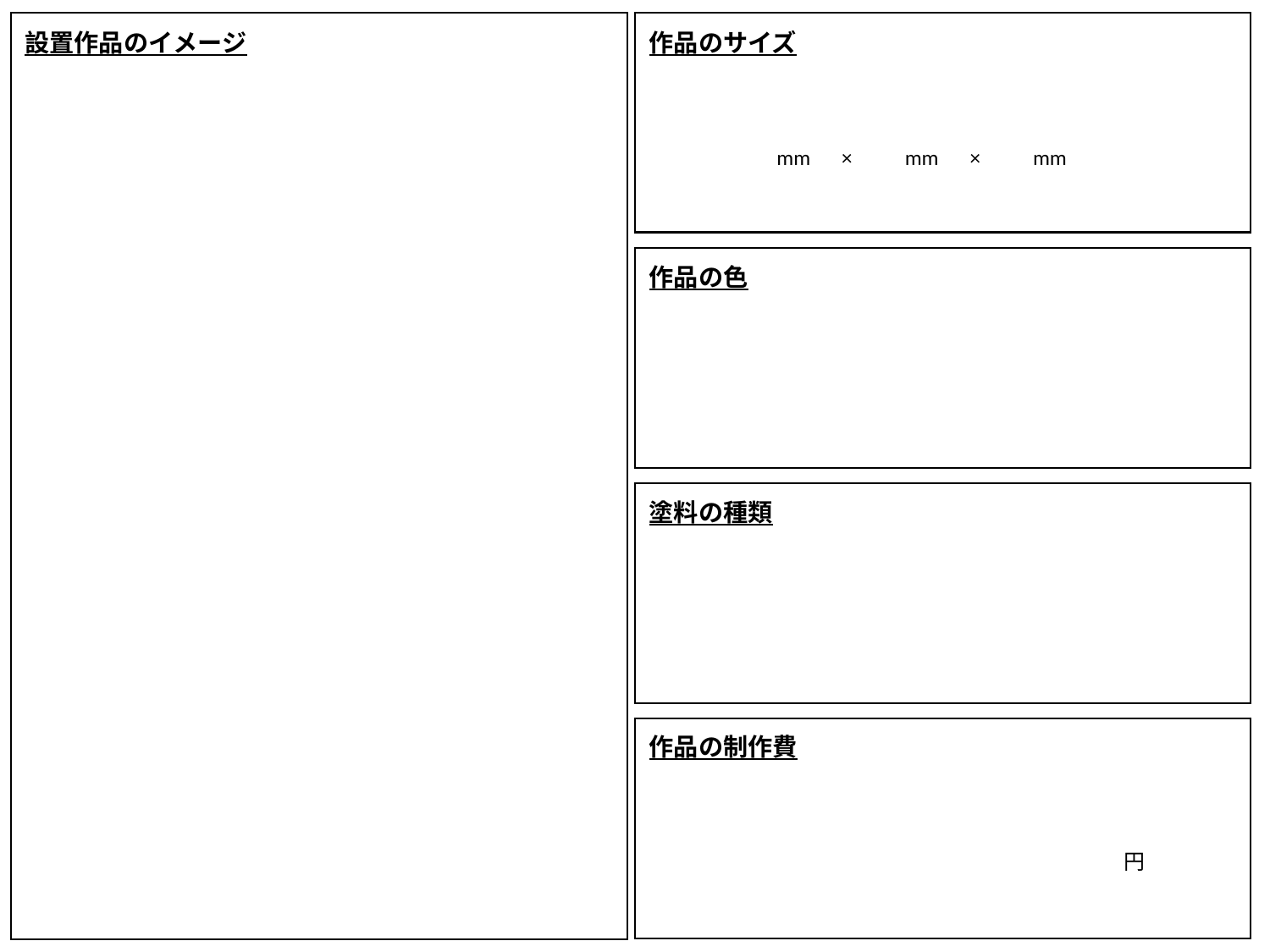

設置作品のイメージ
作品のサイズ
mm　×　　mm　×　　mm

作品の色

塗料の種類

作品の制作費
円